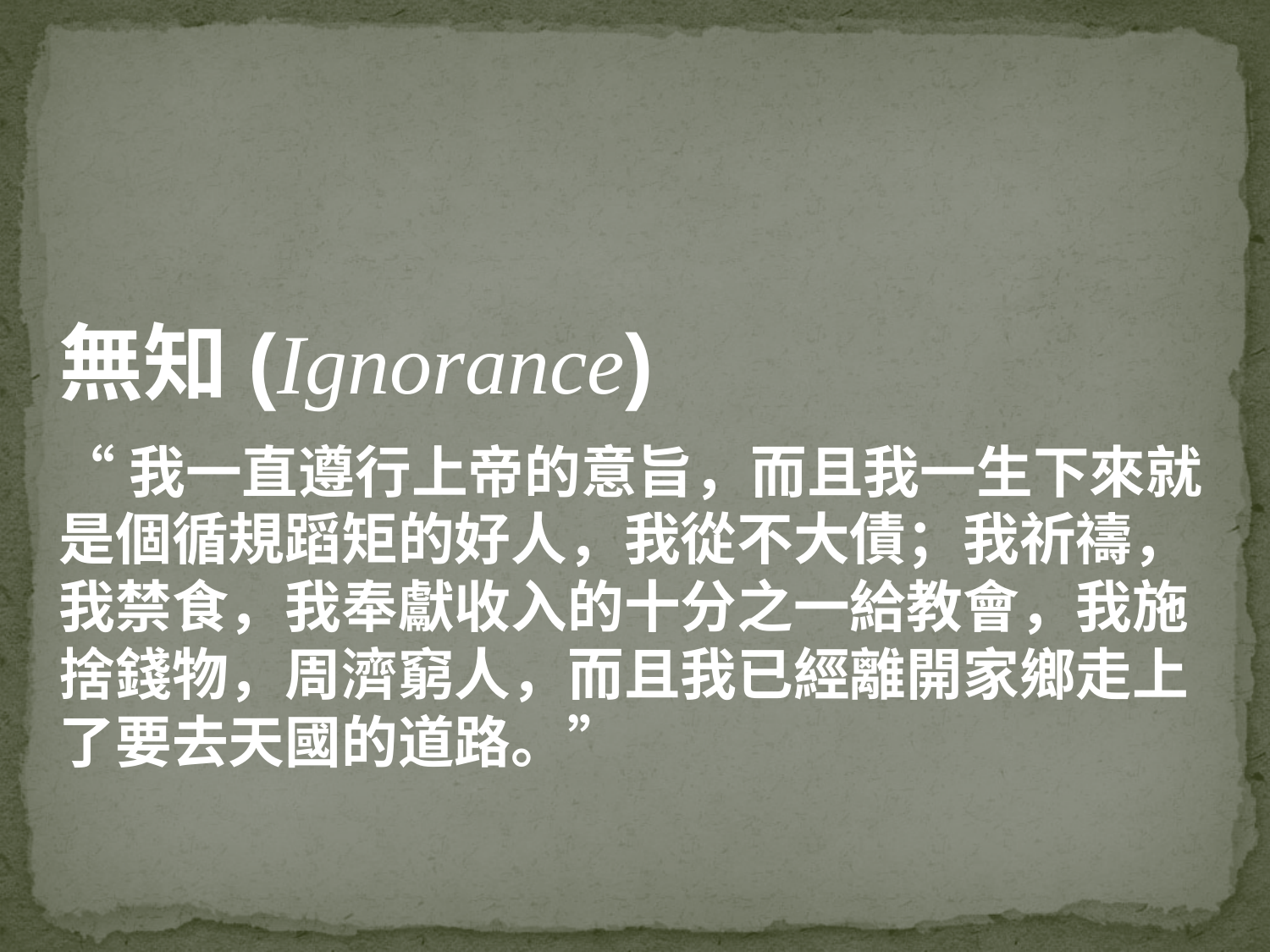

無知(Ignorance)

“我一直遵行上帝的意旨，而且我一生下來就是個循規蹈矩的好人，我從不大債；我祈禱，我禁食，我奉獻收入的十分之一給教會，我施捨錢物，周濟窮人，而且我已經離開家鄉走上了要去天國的道路。”